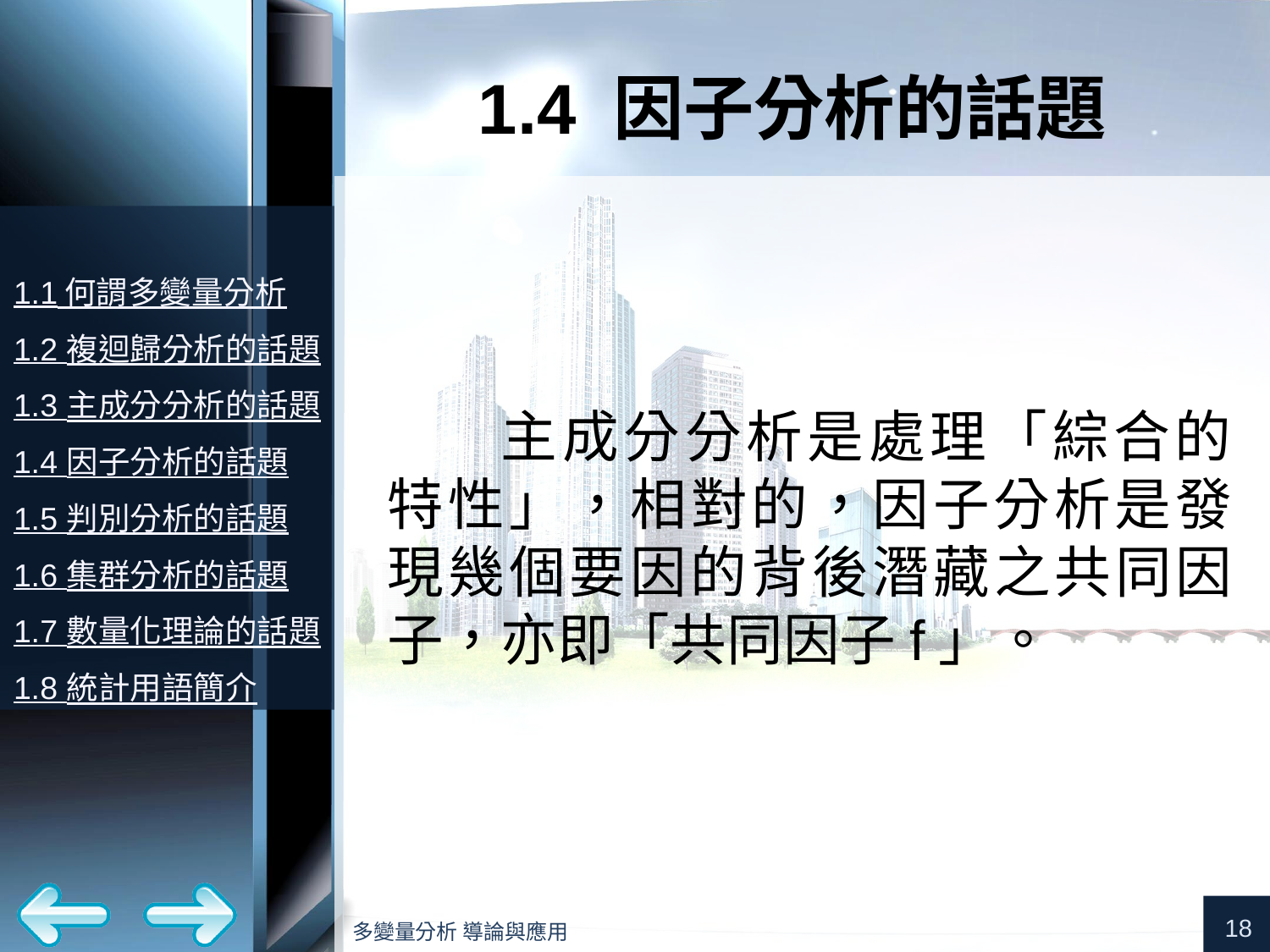

# 1.4 因子分析的話題
主成分分析是處理「綜合的特性」，相對的，因子分析是發現幾個要因的背後潛藏之共同因子，亦即「共同因子f」。
18
多變量分析 導論與應用